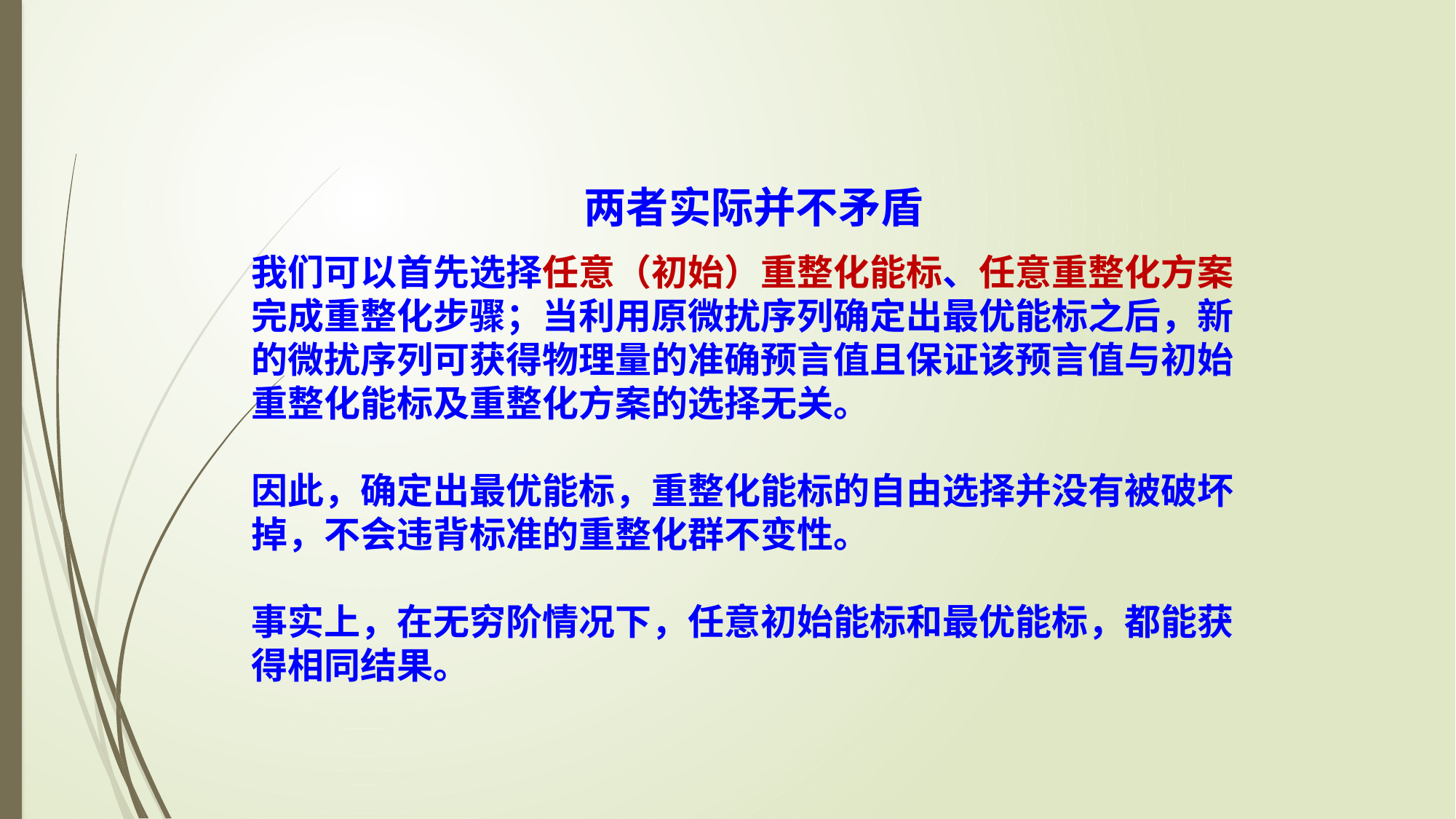

两者实际并不矛盾
我们可以首先选择任意（初始）重整化能标、任意重整化方案完成重整化步骤；当利用原微扰序列确定出最优能标之后，新的微扰序列可获得物理量的准确预言值且保证该预言值与初始重整化能标及重整化方案的选择无关。

因此，确定出最优能标，重整化能标的自由选择并没有被破坏掉，不会违背标准的重整化群不变性。

事实上，在无穷阶情况下，任意初始能标和最优能标，都能获得相同结果。